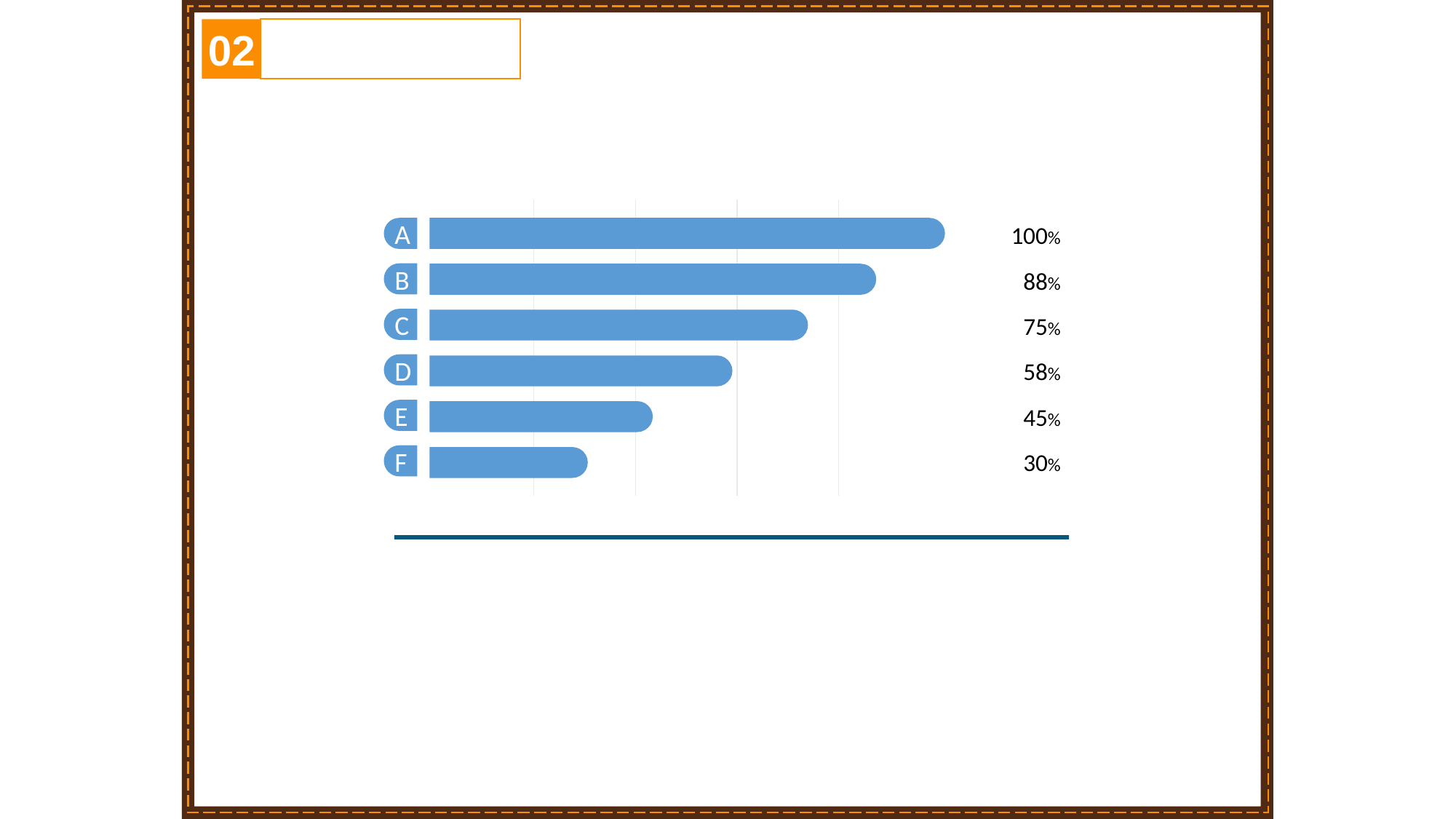

02
点击添加标题

100%
A

88%
B
75%

C
58%
D

45%
E
30%
F
演示设计，全中文演示模版，用心缔造每一份精品模版，清晰架构，让你的演示出类拔萃演示设计，全中文演示模版，用心缔造每一份精品模版，清晰架构，让你的演示出类拔萃演示设计，全中文演示模版，用心缔造每一份精品模版，清晰架构，让你的演示出类拔萃